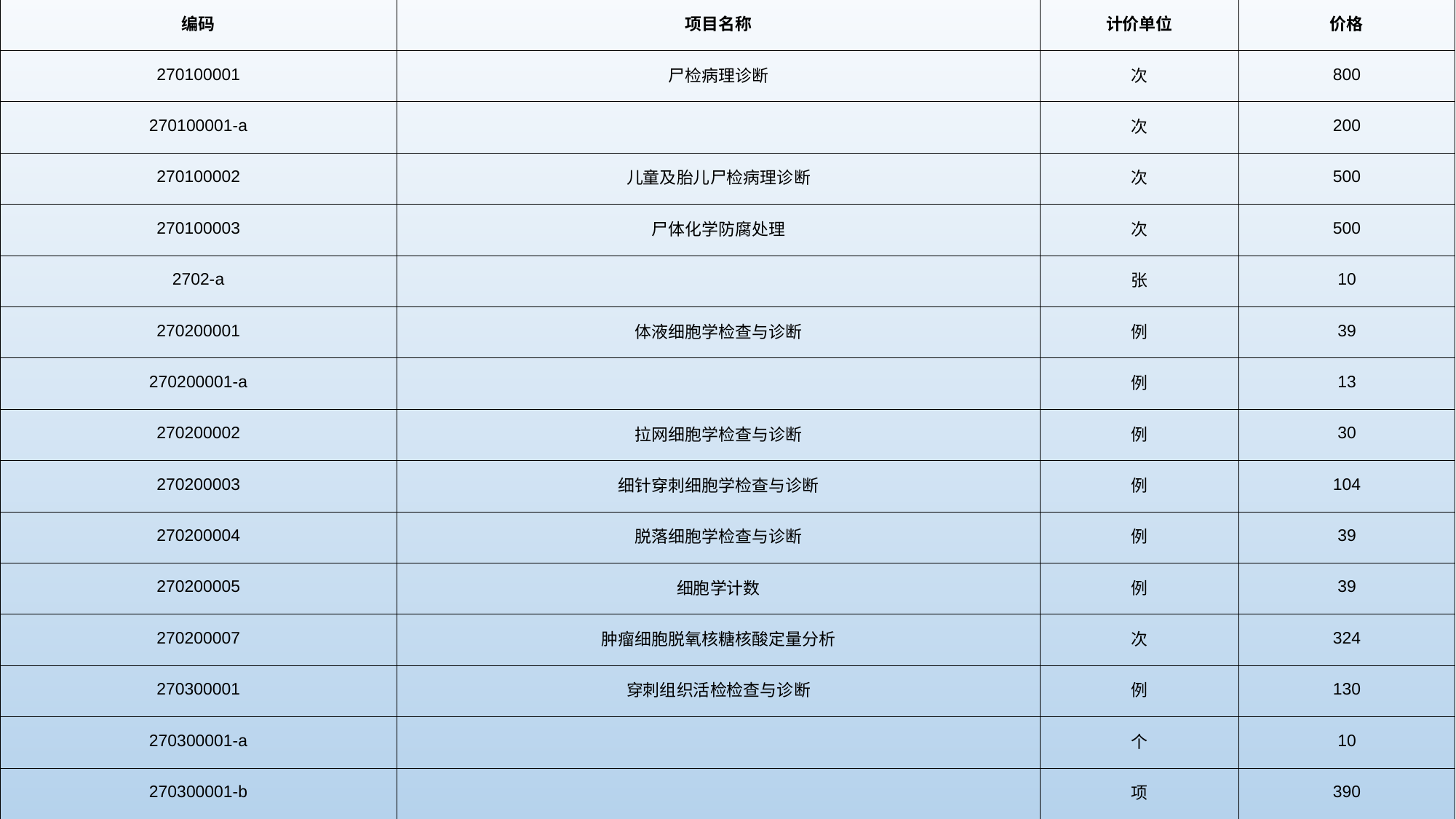

| 编码 | 项目名称 | 计价单位 | 价格 |
| --- | --- | --- | --- |
| 270100001 | 尸检病理诊断 | 次 | 800 |
| 270100001-a |  | 次 | 200 |
| 270100002 | 儿童及胎儿尸检病理诊断 | 次 | 500 |
| 270100003 | 尸体化学防腐处理 | 次 | 500 |
| 2702-a |  | 张 | 10 |
| 270200001 | 体液细胞学检查与诊断 | 例 | 39 |
| 270200001-a |  | 例 | 13 |
| 270200002 | 拉网细胞学检查与诊断 | 例 | 30 |
| 270200003 | 细针穿刺细胞学检查与诊断 | 例 | 104 |
| 270200004 | 脱落细胞学检查与诊断 | 例 | 39 |
| 270200005 | 细胞学计数 | 例 | 39 |
| 270200007 | 肿瘤细胞脱氧核糖核酸定量分析 | 次 | 324 |
| 270300001 | 穿刺组织活检检查与诊断 | 例 | 130 |
| 270300001-a |  | 个 | 10 |
| 270300001-b |  | 项 | 390 |